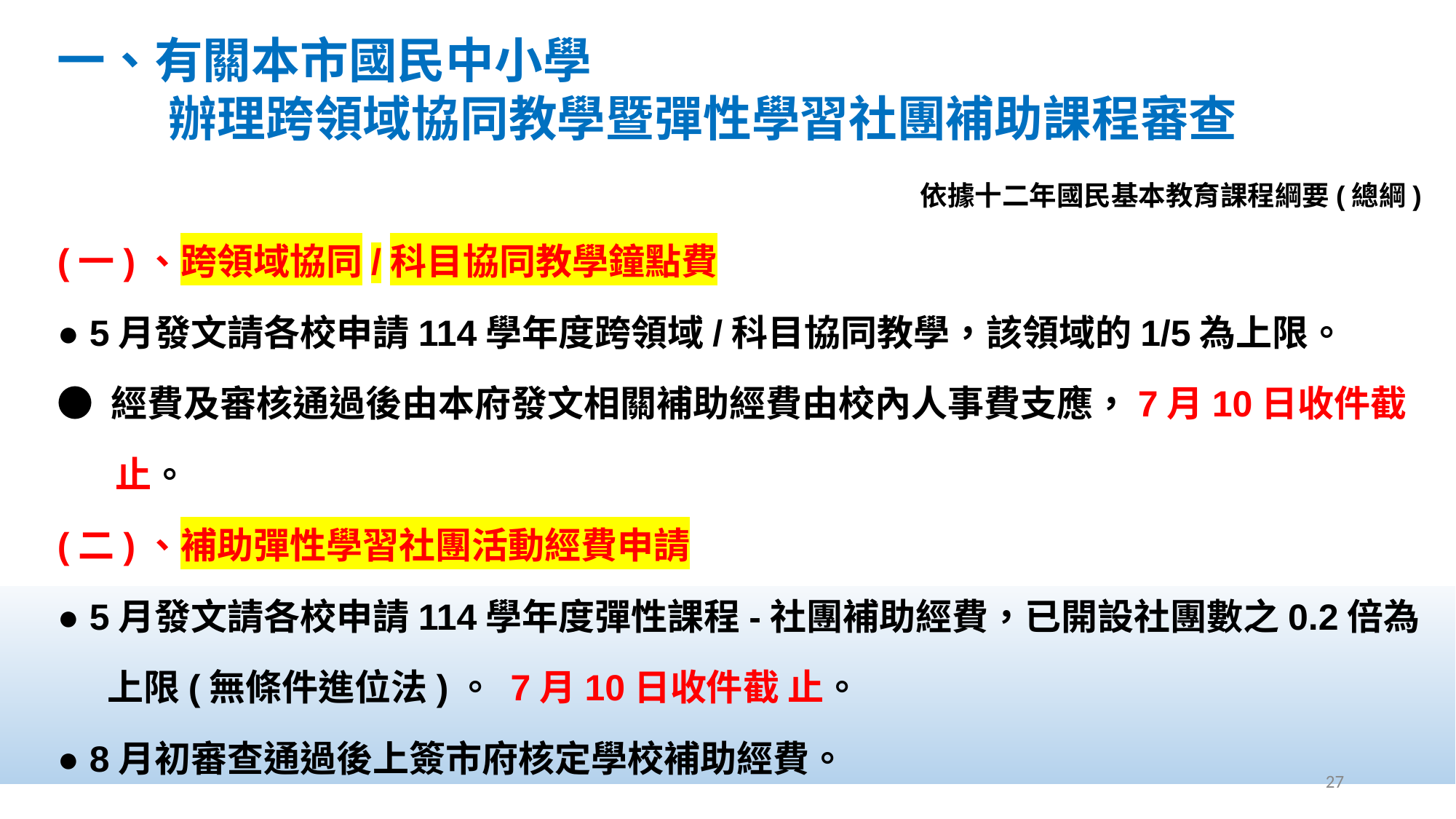

一、有關本市國民中小學
         辦理跨領域協同教學暨彈性學習社團補助課程審查

依據十二年國民基本教育課程綱要(總綱)
(一)、跨領域協同/科目協同教學鐘點費
● 5月發文請各校申請114學年度跨領域/科目協同教學，該領域的1/5為上限。
● 經費及審核通過後由本府發文相關補助經費由校內人事費支應，7月10日收件截
      止。
(二)、補助彈性學習社團活動經費申請
● 5月發文請各校申請114學年度彈性課程-社團補助經費，已開設社團數之0.2倍為
     上限(無條件進位法)。 7月10日收件截 止。
● 8月初審查通過後上簽市府核定學校補助經費。

27